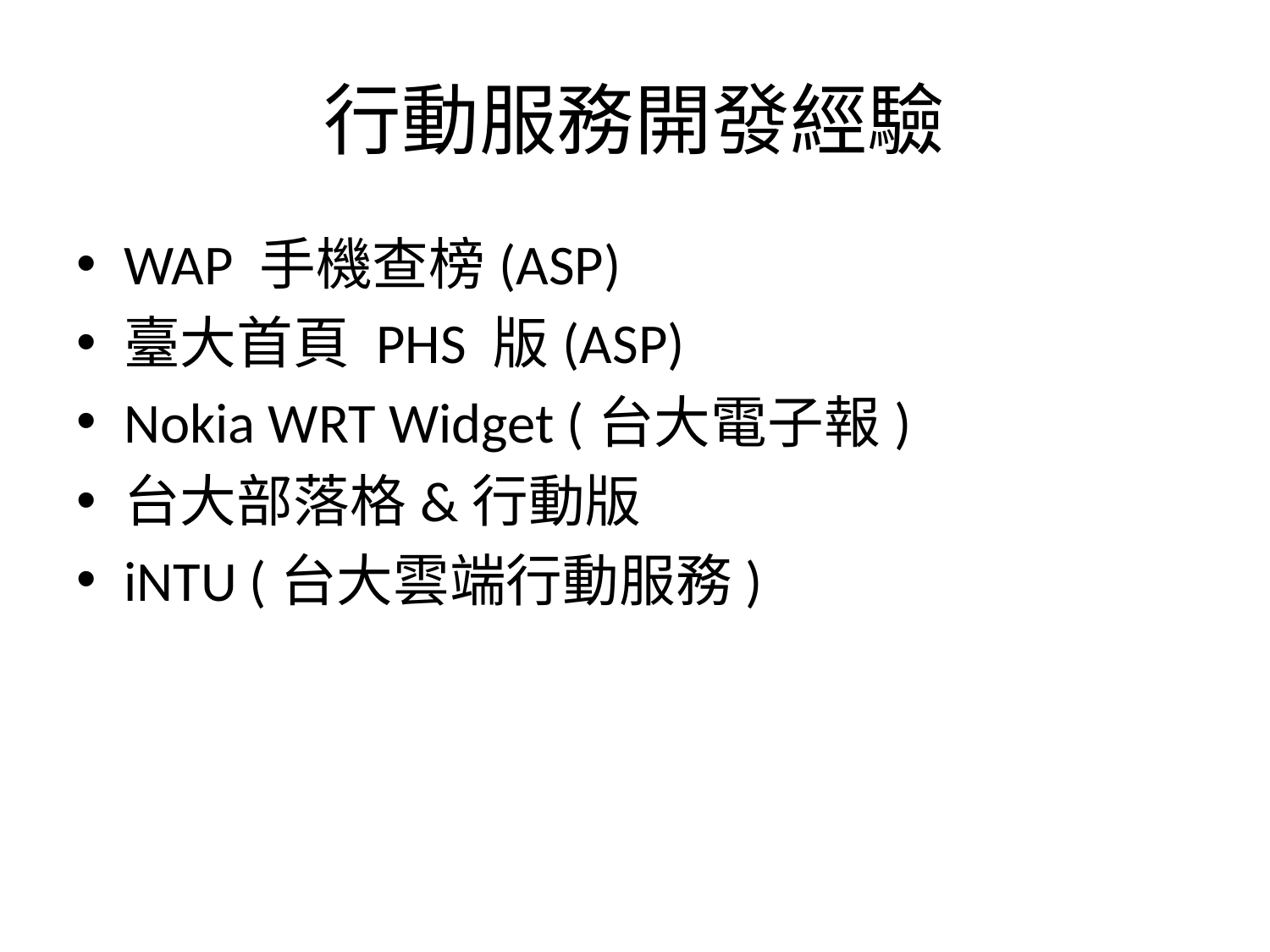

# 行動服務開發經驗
WAP 手機查榜(ASP)
臺大首頁 PHS 版(ASP)
Nokia WRT Widget (台大電子報)
台大部落格&行動版
iNTU (台大雲端行動服務)